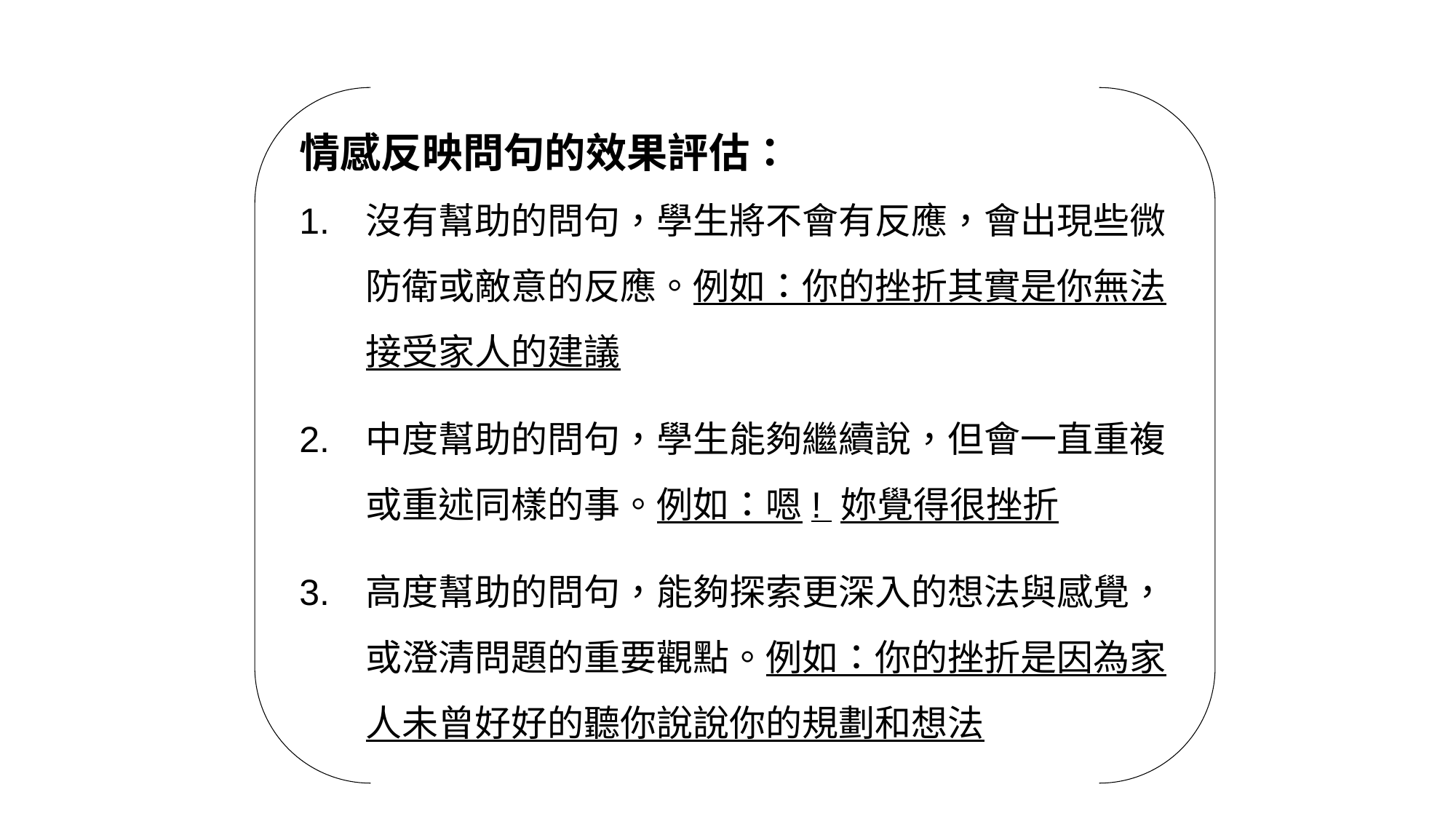

情感反映問句的效果評估：
沒有幫助的問句，學生將不會有反應，會出現些微防衛或敵意的反應。例如：你的挫折其實是你無法接受家人的建議

中度幫助的問句，學生能夠繼續說，但會一直重複或重述同樣的事。例如：嗯! 妳覺得很挫折

高度幫助的問句，能夠探索更深入的想法與感覺，或澄清問題的重要觀點。例如：你的挫折是因為家人未曾好好的聽你說說你的規劃和想法